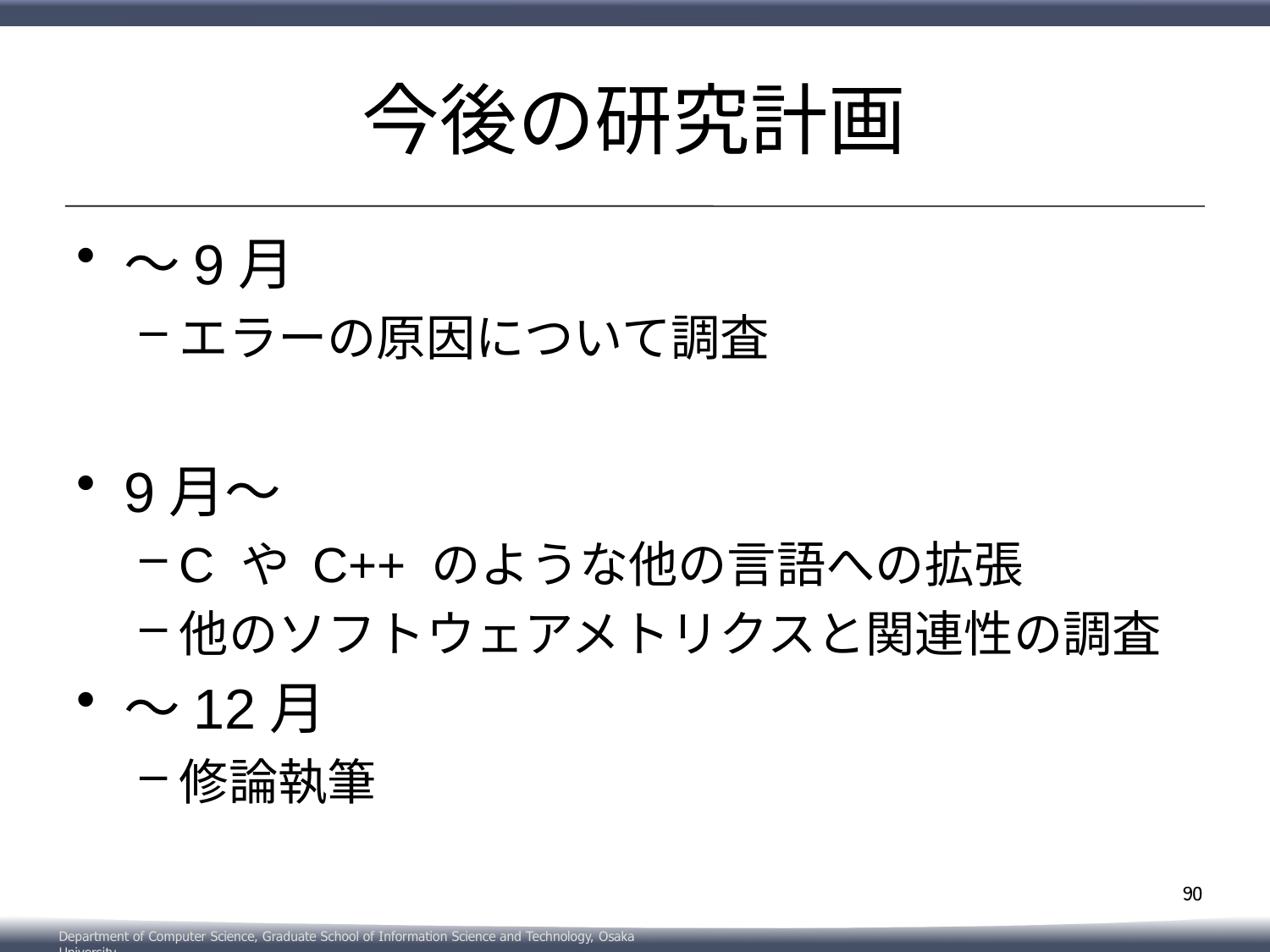

# 今後の研究計画
～9月
エラーの原因について調査

9月～
C や C++ のような他の言語への拡張
他のソフトウェアメトリクスと関連性の調査
～12月
修論執筆

90